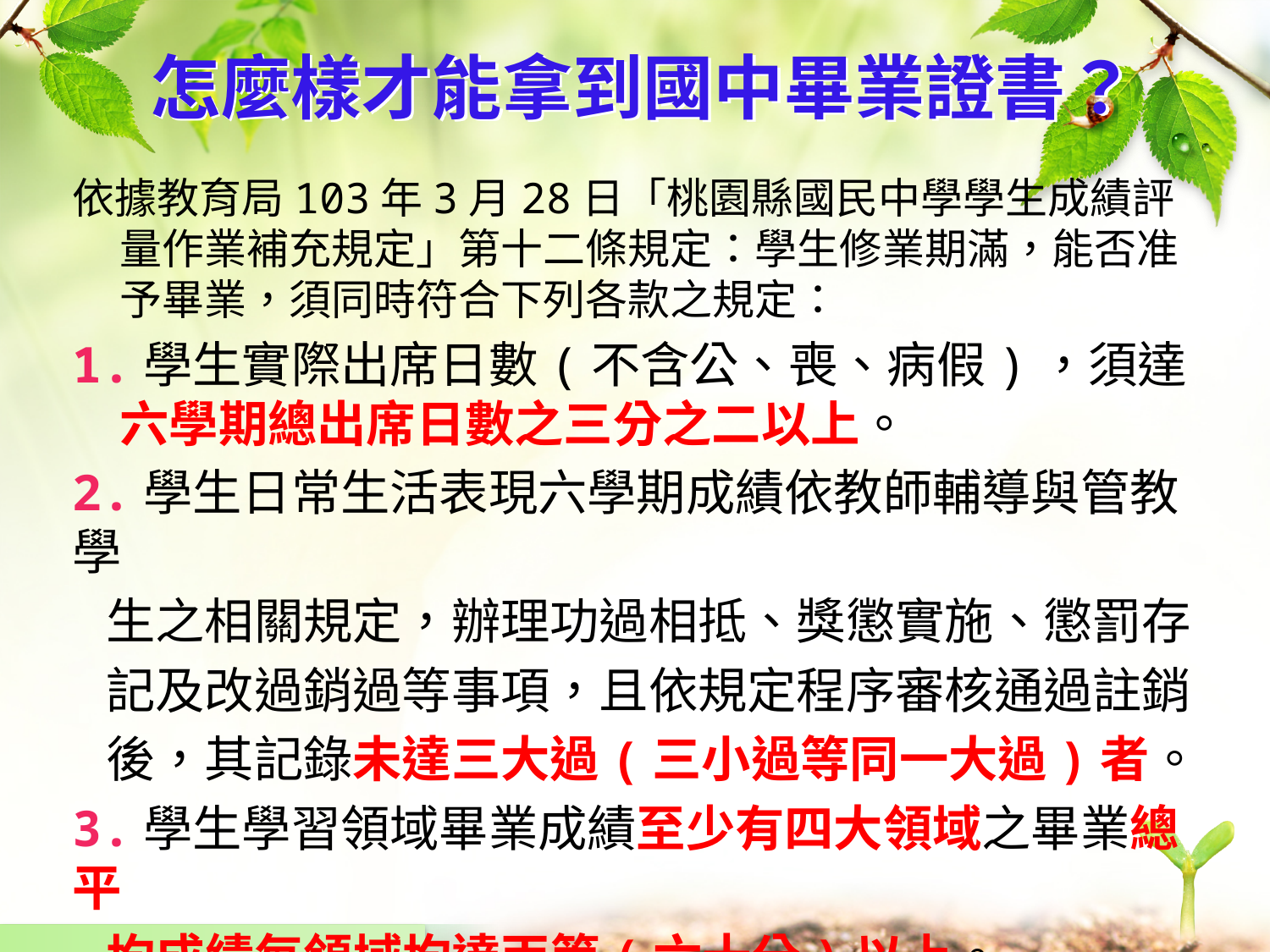

# 怎麼樣才能拿到國中畢業證書？
依據教育局103年3月28日「桃園縣國民中學學生成績評量作業補充規定」第十二條規定：學生修業期滿，能否准予畢業，須同時符合下列各款之規定：
1.學生實際出席日數(不含公、喪、病假)，須達六學期總出席日數之三分之二以上。
2.學生日常生活表現六學期成績依教師輔導與管教學
  生之相關規定，辦理功過相抵、獎懲實施、懲罰存
  記及改過銷過等事項，且依規定程序審核通過註銷
  後，其記錄未達三大過(三小過等同一大過)者。
3.學生學習領域畢業成績至少有四大領域之畢業總平
  均成績每領域均達丙等(六十分)以上。